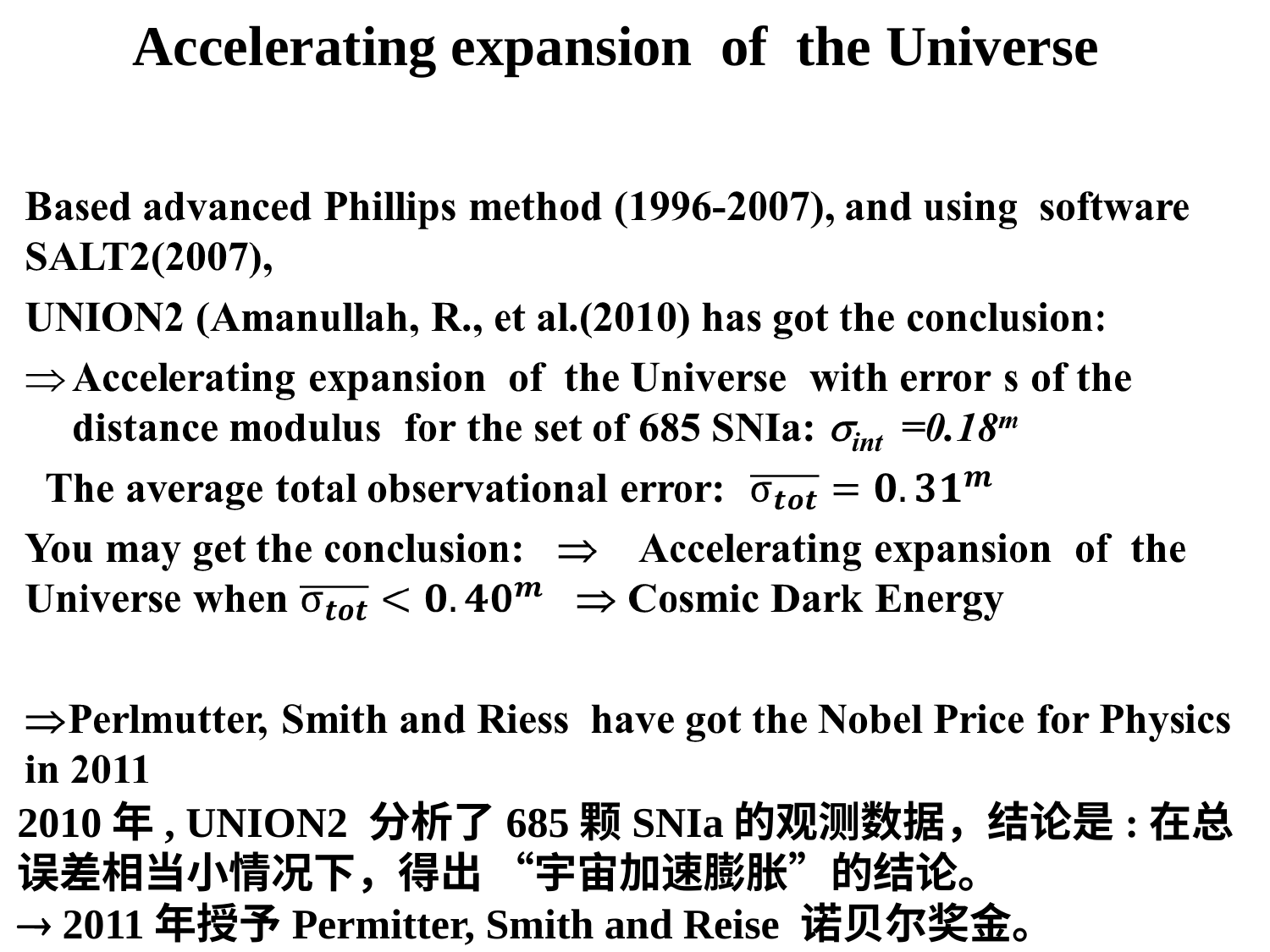

# Accelerating expansion  of  the Universe

2010年, UNION2 分析了685颗SNIa的观测数据，结论是:在总误差相当小情况下，得出 “宇宙加速膨胀”的结论。
→ 2011年授予Permitter, Smith and Reise 诺贝尔奖金。